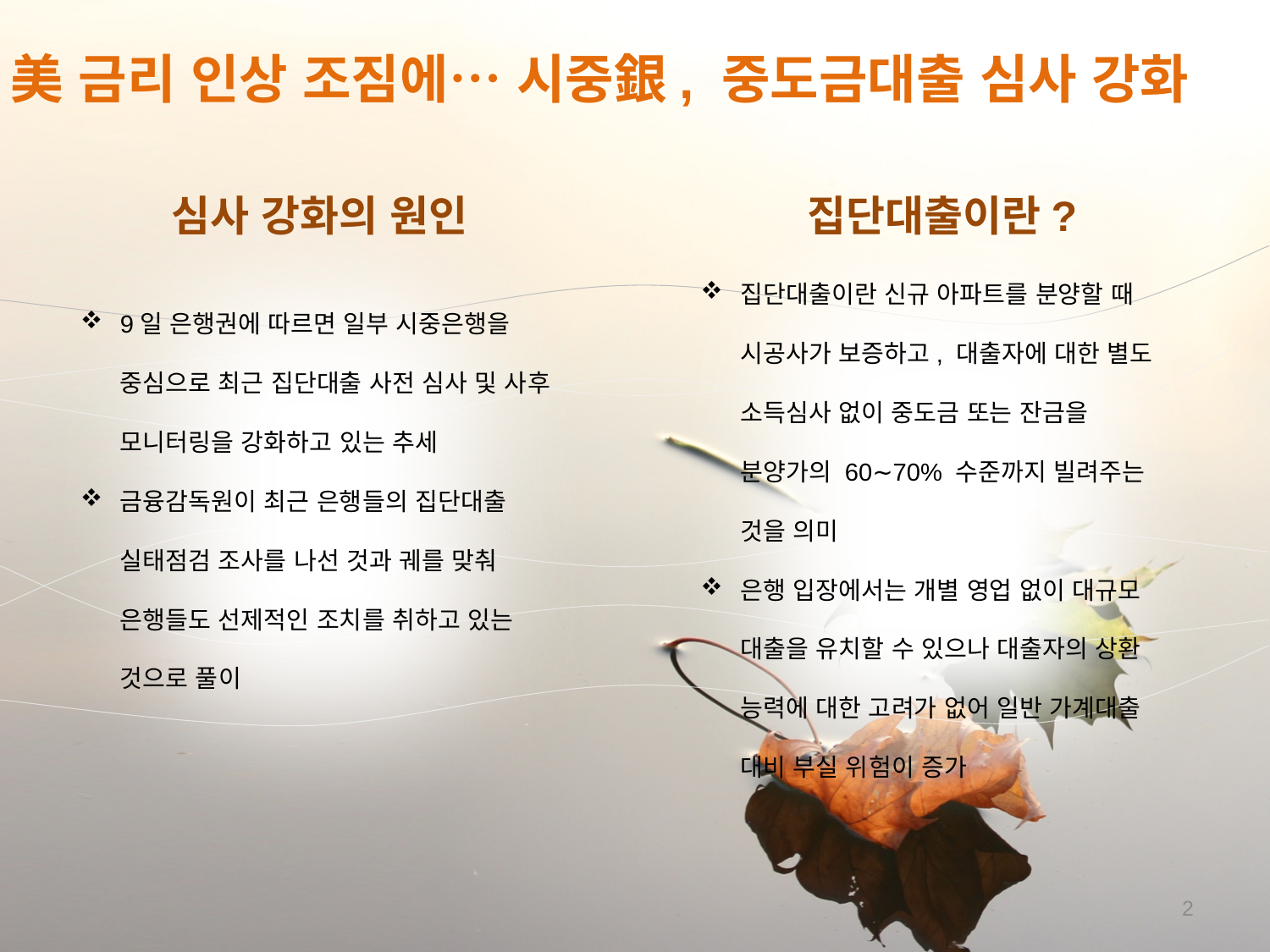

美 금리 인상 조짐에… 시중銀, 중도금대출 심사 강화

9일 은행권에 따르면 일부 시중은행을 중심으로 최근 집단대출 사전 심사 및 사후 모니터링을 강화하고 있는 추세
금융감독원이 최근 은행들의 집단대출 실태점검 조사를 나선 것과 궤를 맞춰 은행들도 선제적인 조치를 취하고 있는 것으로 풀이

집단대출이란 신규 아파트를 분양할 때 시공사가 보증하고, 대출자에 대한 별도 소득심사 없이 중도금 또는 잔금을 분양가의 60∼70% 수준까지 빌려주는 것을 의미
은행 입장에서는 개별 영업 없이 대규모 대출을 유치할 수 있으나 대출자의 상환 능력에 대한 고려가 없어 일반 가계대출 대비 부실 위험이 증가
심사 강화의 원인
집단대출이란?

2